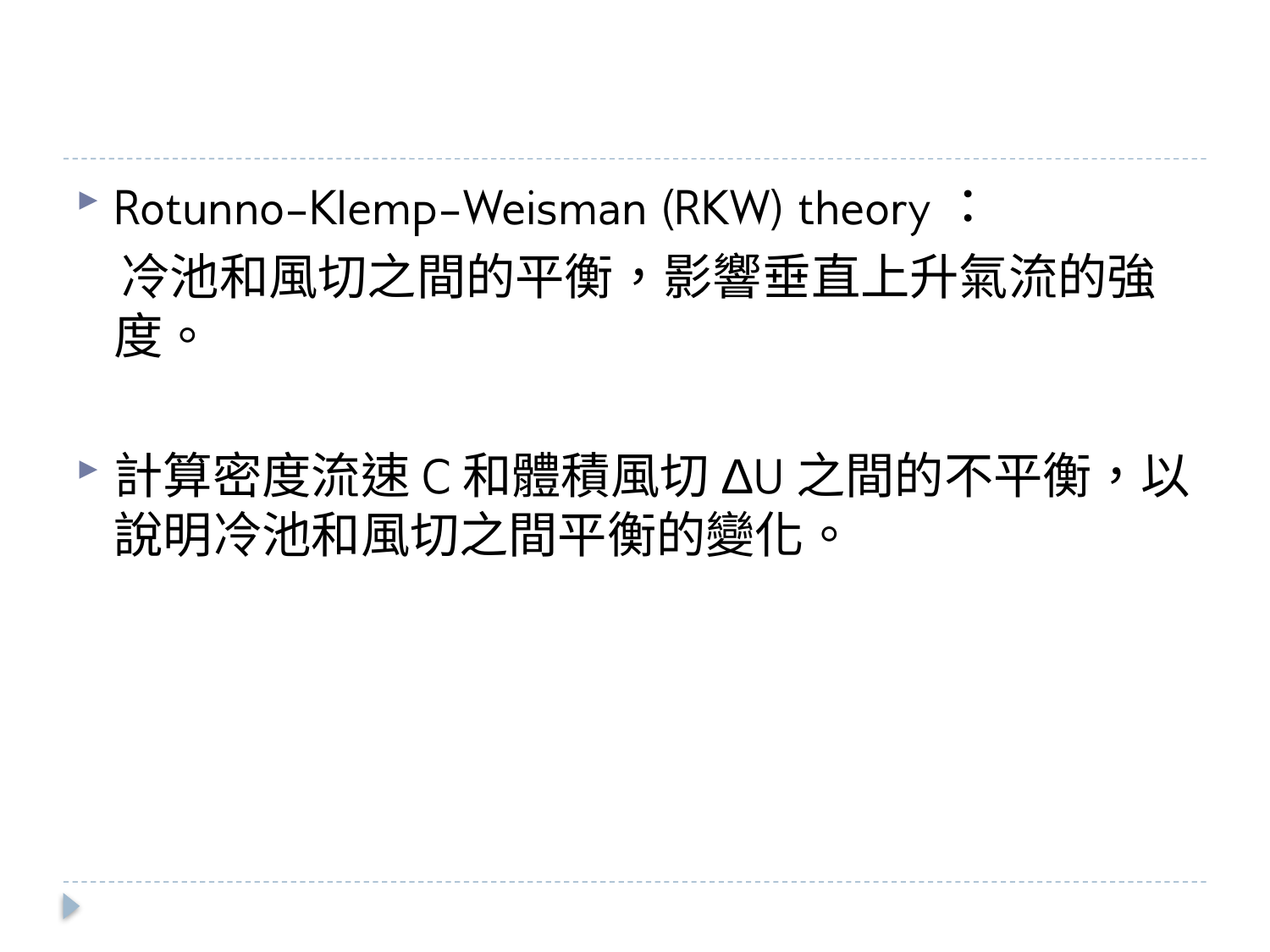

#
Rotunno–Klemp–Weisman (RKW) theory：
   冷池和風切之間的平衡，影響垂直上升氣流的強度。

計算密度流速C和體積風切ΔU之間的不平衡，以說明冷池和風切之間平衡的變化。